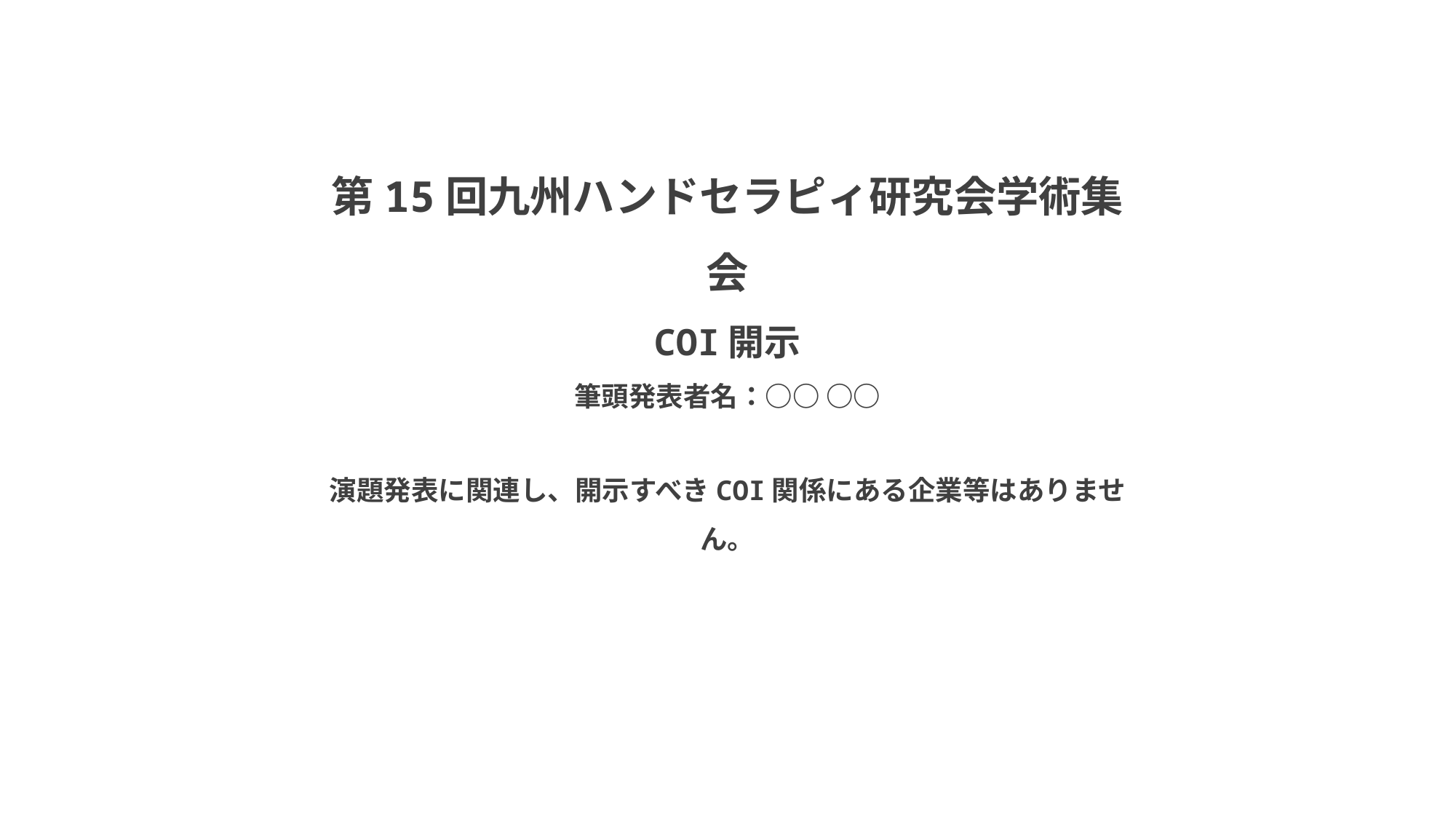

第15回九州ハンドセラピィ研究会学術集会
COI開示
筆頭発表者名：○○ ○○
演題発表に関連し、開示すべきCOI関係にある企業等はありません。